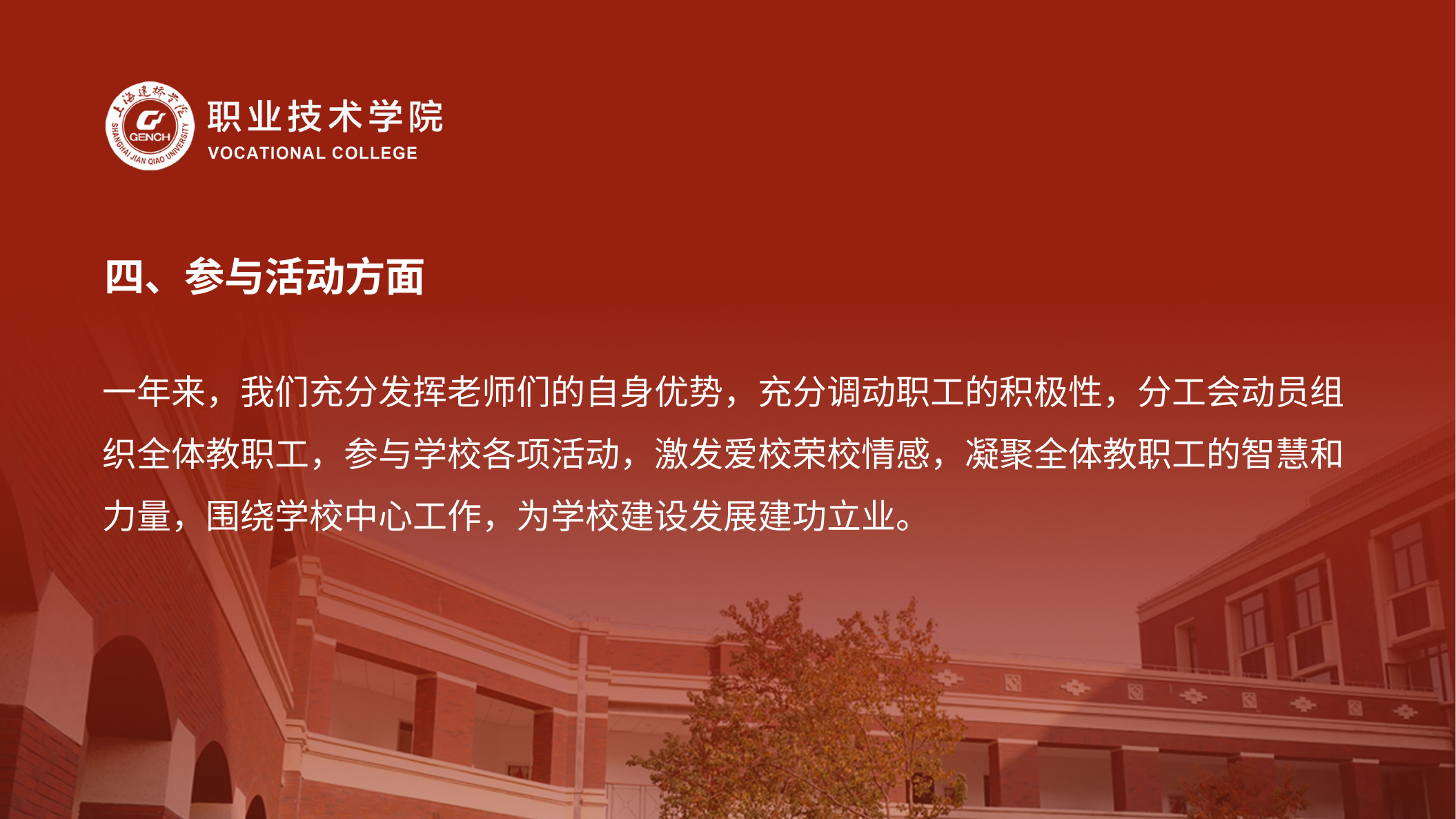

四、参与活动方面
一年来，我们充分发挥老师们的自身优势，充分调动职工的积极性，分工会动员组织全体教职工，参与学校各项活动，激发爱校荣校情感，凝聚全体教职工的智慧和力量，围绕学校中心工作，为学校建设发展建功立业。